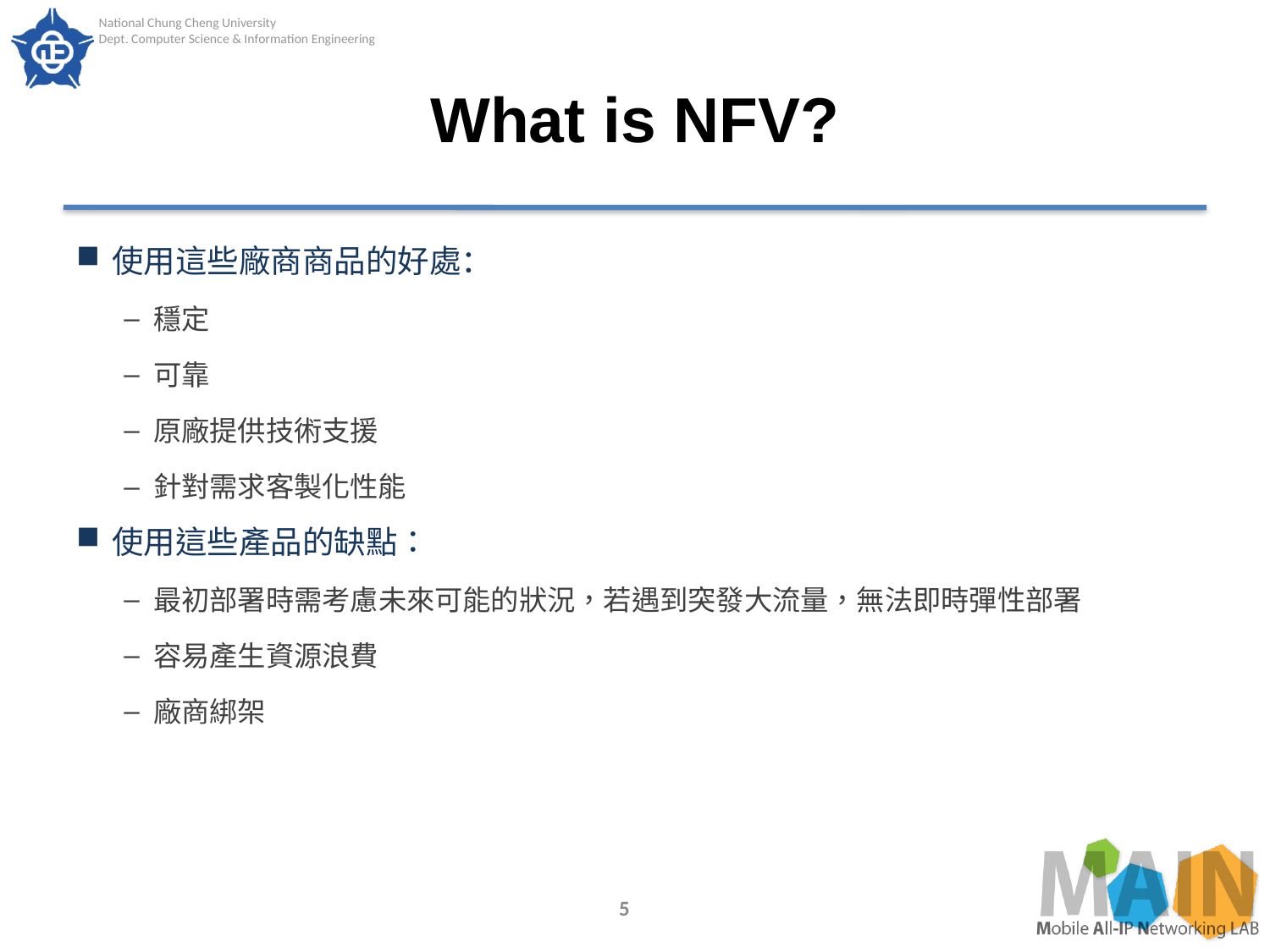

# What is NFV?
使用這些廠商商品的好處：
穩定
可靠
原廠提供技術支援
針對需求客製化性能
使用這些產品的缺點：
最初部署時需考慮未來可能的狀況，若遇到突發大流量，無法即時彈性部署
容易產生資源浪費
廠商綁架
5